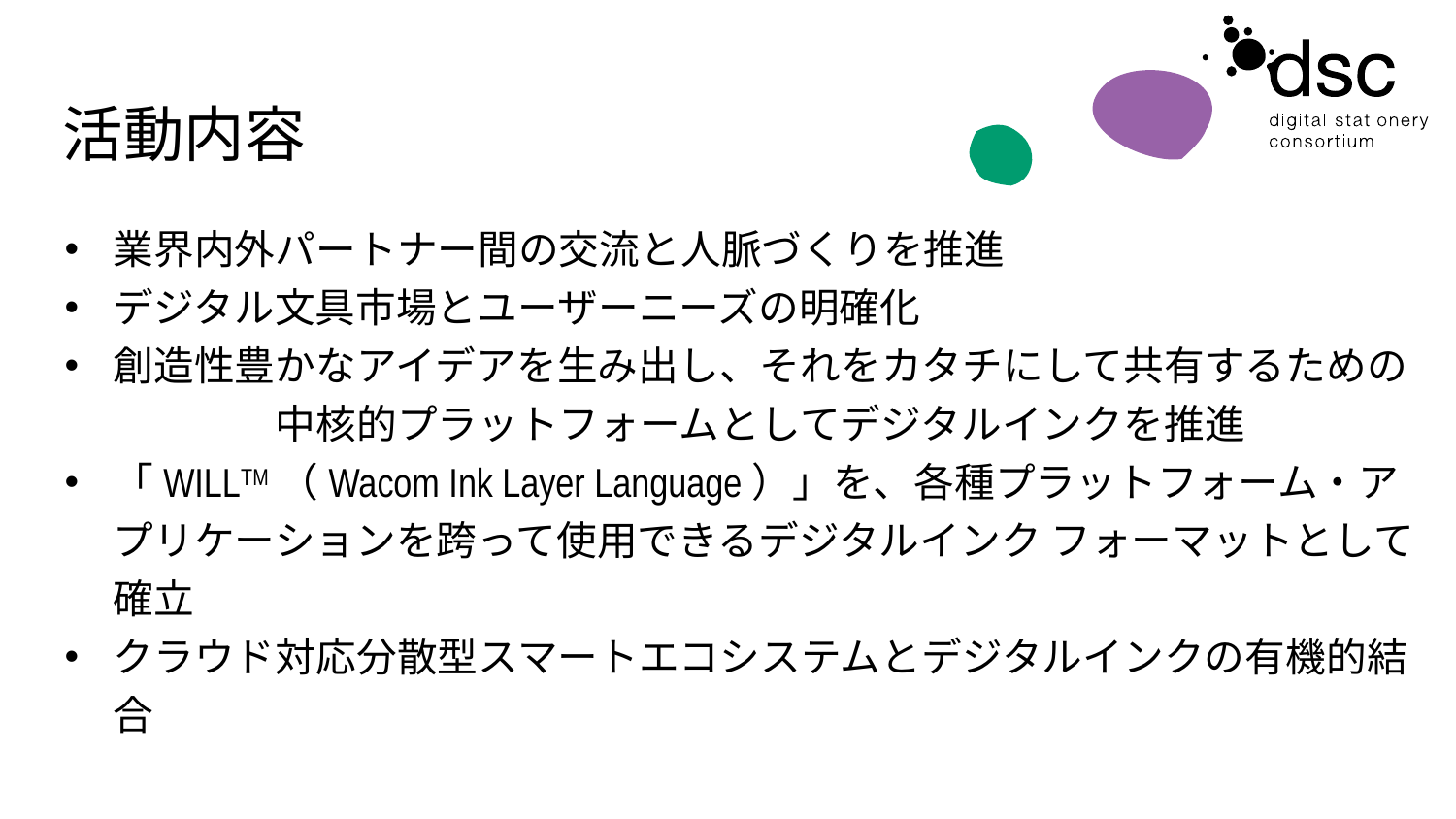

# 活動内容

業界内外パートナー間の交流と人脈づくりを推進
デジタル文具市場とユーザーニーズの明確化
創造性豊かなアイデアを生み出し、それをカタチにして共有するための　　　　中核的プラットフォームとしてデジタルインクを推進
「WILLTM（Wacom Ink Layer Language）」を、各種プラットフォーム・アプリケーションを跨って使用できるデジタルインク フォーマットとして確立
クラウド対応分散型スマートエコシステムとデジタルインクの有機的結合

3
社外秘All rights are reserved.Copyright © 2017 Digital Stationery Consortium